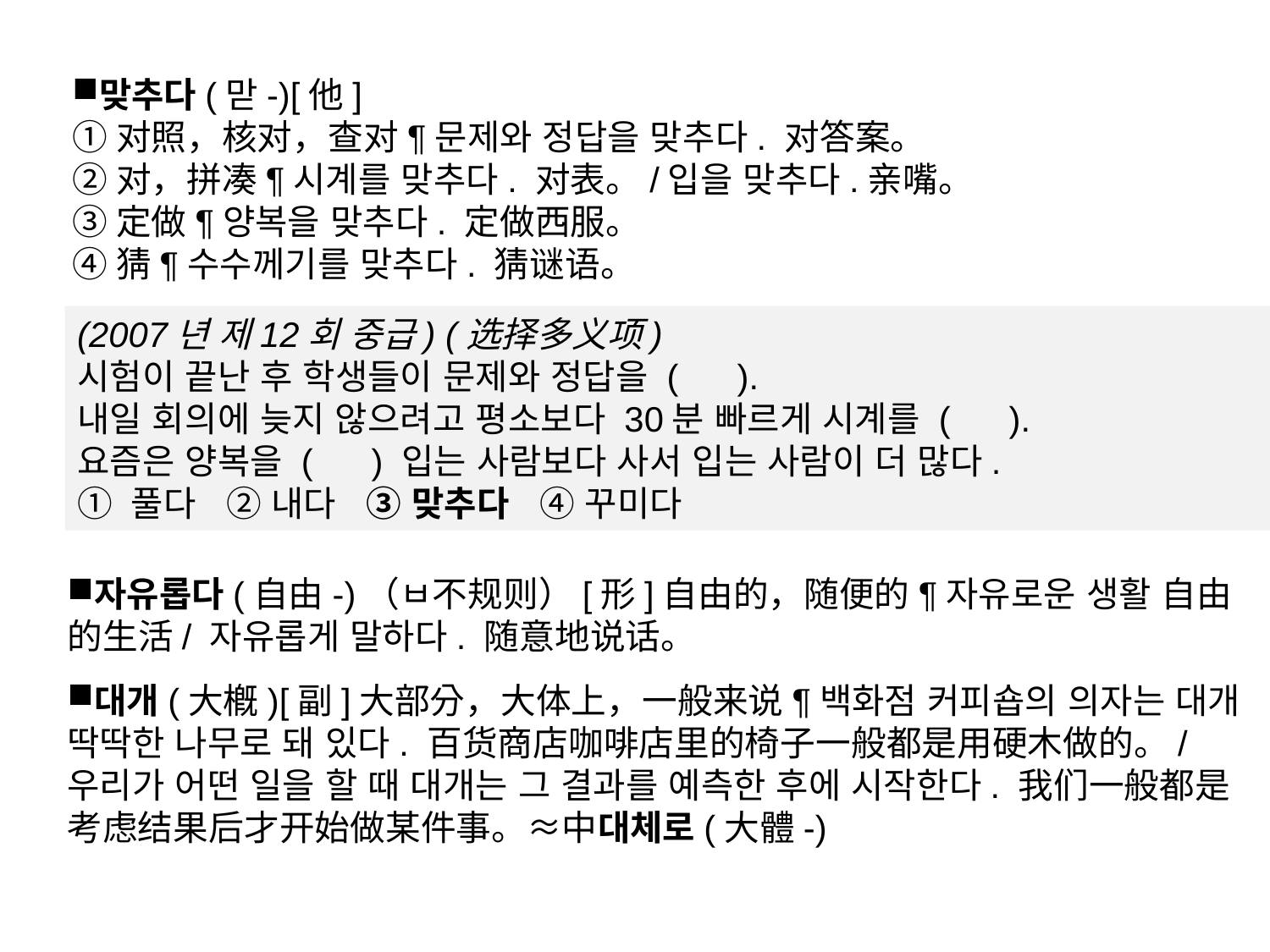

맞추다(맏-)[他]
①对照，核对，查对¶문제와 정답을 맞추다. 对答案。
②对，拼凑¶시계를 맞추다. 对表。/입을 맞추다.亲嘴。
③定做¶양복을 맞추다. 定做西服。
④猜¶수수께기를 맞추다. 猜谜语。
(2007년 제12회 중급) (选择多义项)
시험이 끝난 후 학생들이 문제와 정답을 (      ).
내일 회의에 늦지 않으려고 평소보다 30분 빠르게 시계를 (      ).
요즘은 양복을 (      ) 입는 사람보다 사서 입는 사람이 더 많다.
① 풀다   ② 내다   ③ 맞추다   ④ 꾸미다
자유롭다(自由-)（ㅂ不规则）[形]自由的，随便的¶자유로운 생활 自由的生活/ 자유롭게 말하다. 随意地说话。
대개(大槪)[副]大部分，大体上，一般来说¶백화점 커피숍의 의자는 대개 딱딱한 나무로 돼 있다. 百货商店咖啡店里的椅子一般都是用硬木做的。/우리가 어떤 일을 할 때 대개는 그 결과를 예측한 후에 시작한다. 我们一般都是考虑结果后才开始做某件事。≈中대체로(大體-)